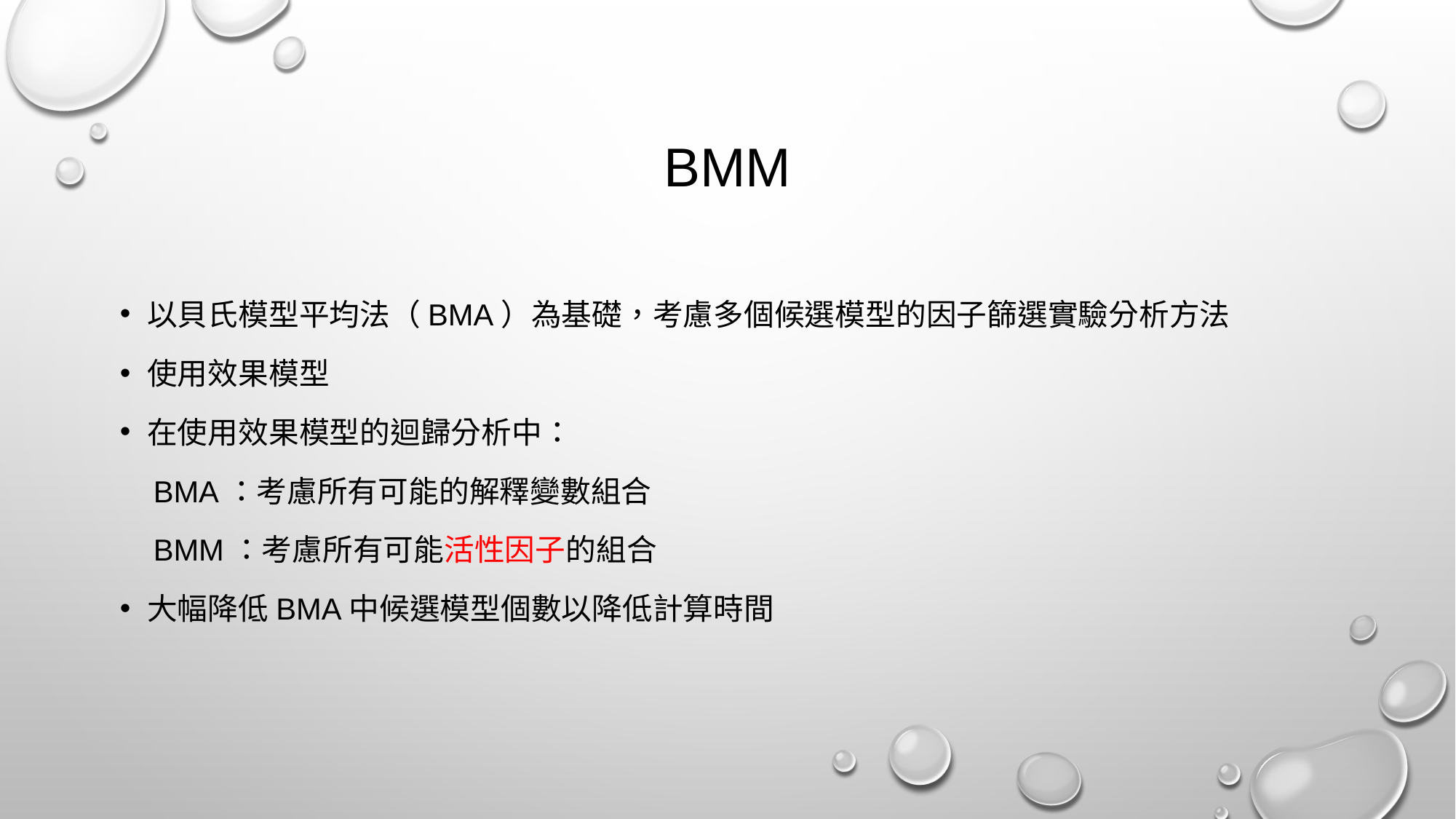

# bmm
以貝氏模型平均法（Bma）為基礎，考慮多個候選模型的因子篩選實驗分析方法
使用效果模型
在使用效果模型的迴歸分析中：
    bma：考慮所有可能的解釋變數組合
    bmm：考慮所有可能活性因子的組合
大幅降低bma中候選模型個數以降低計算時間